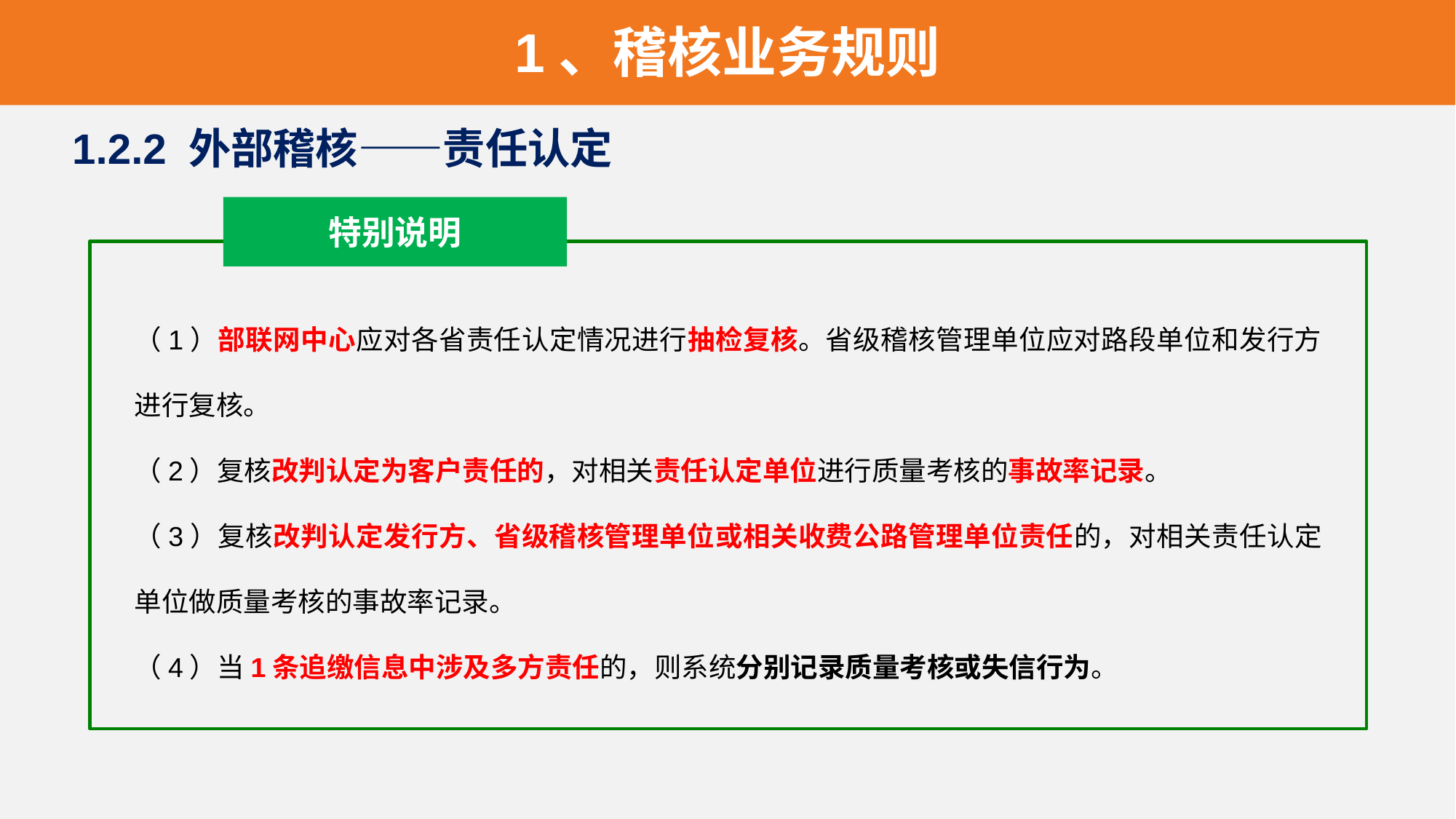

1、稽核业务规则
1.2.2 外部稽核——责任认定
特别说明

（1）部联网中心应对各省责任认定情况进行抽检复核。省级稽核管理单位应对路段单位和发行方进行复核。
（2）复核改判认定为客户责任的，对相关责任认定单位进行质量考核的事故率记录。
（3）复核改判认定发行方、省级稽核管理单位或相关收费公路管理单位责任的，对相关责任认定单位做质量考核的事故率记录。
（4）当1条追缴信息中涉及多方责任的，则系统分别记录质量考核或失信行为。